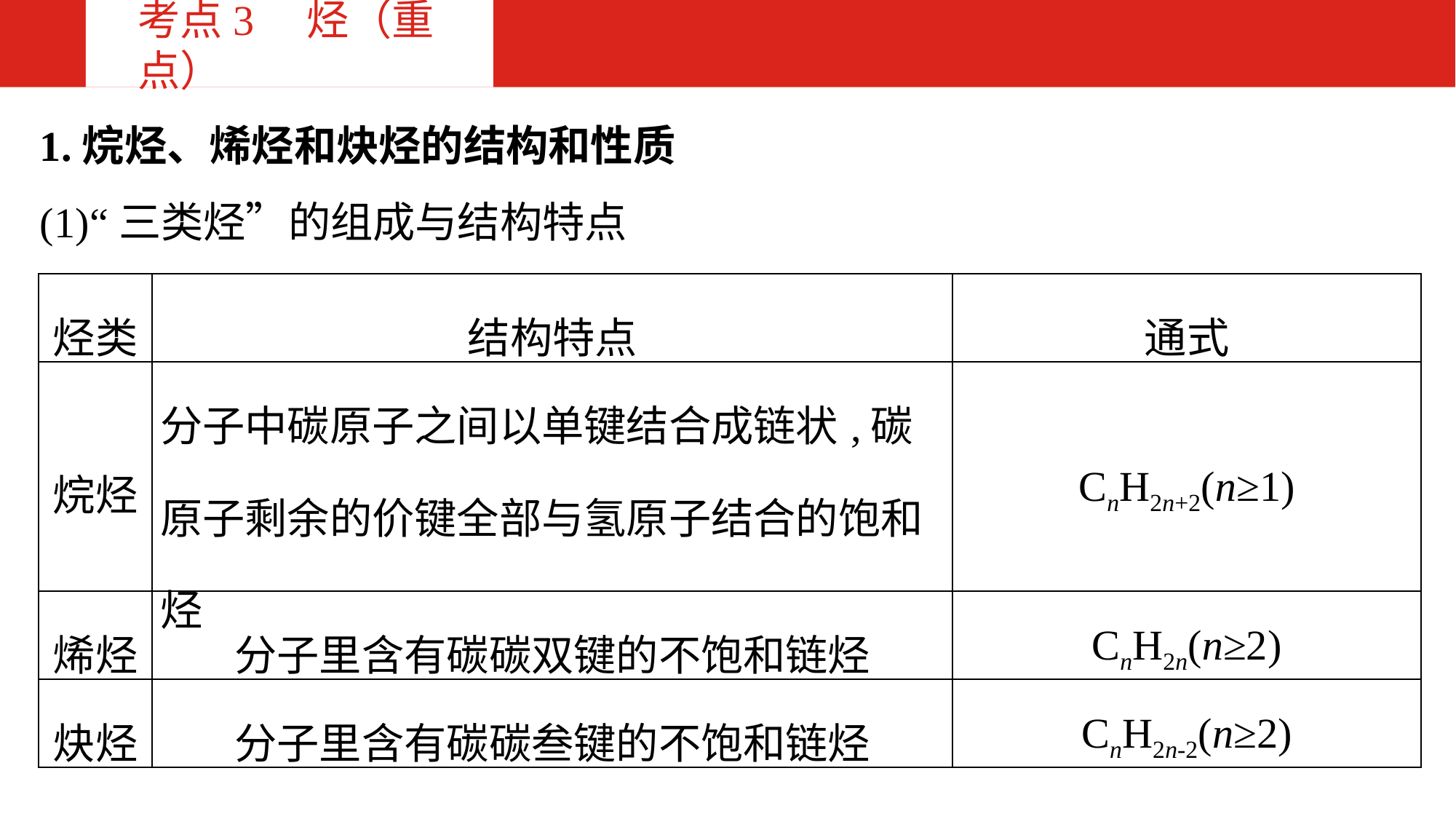

考点3　烃（重点）

1.烷烃、烯烃和炔烃的结构和性质
(1)“三类烃”的组成与结构特点
| 烃类 | 结构特点 | 通式 |
| --- | --- | --- |
| 烷烃 | 分子中碳原子之间以单键结合成链状,碳原子剩余的价键全部与氢原子结合的饱和烃 | CnH2n+2(n≥1) |
| 烯烃 | 分子里含有碳碳双键的不饱和链烃 | CnH2n(n≥2) |
| 炔烃 | 分子里含有碳碳叁键的不饱和链烃 | CnH2n-2(n≥2) |